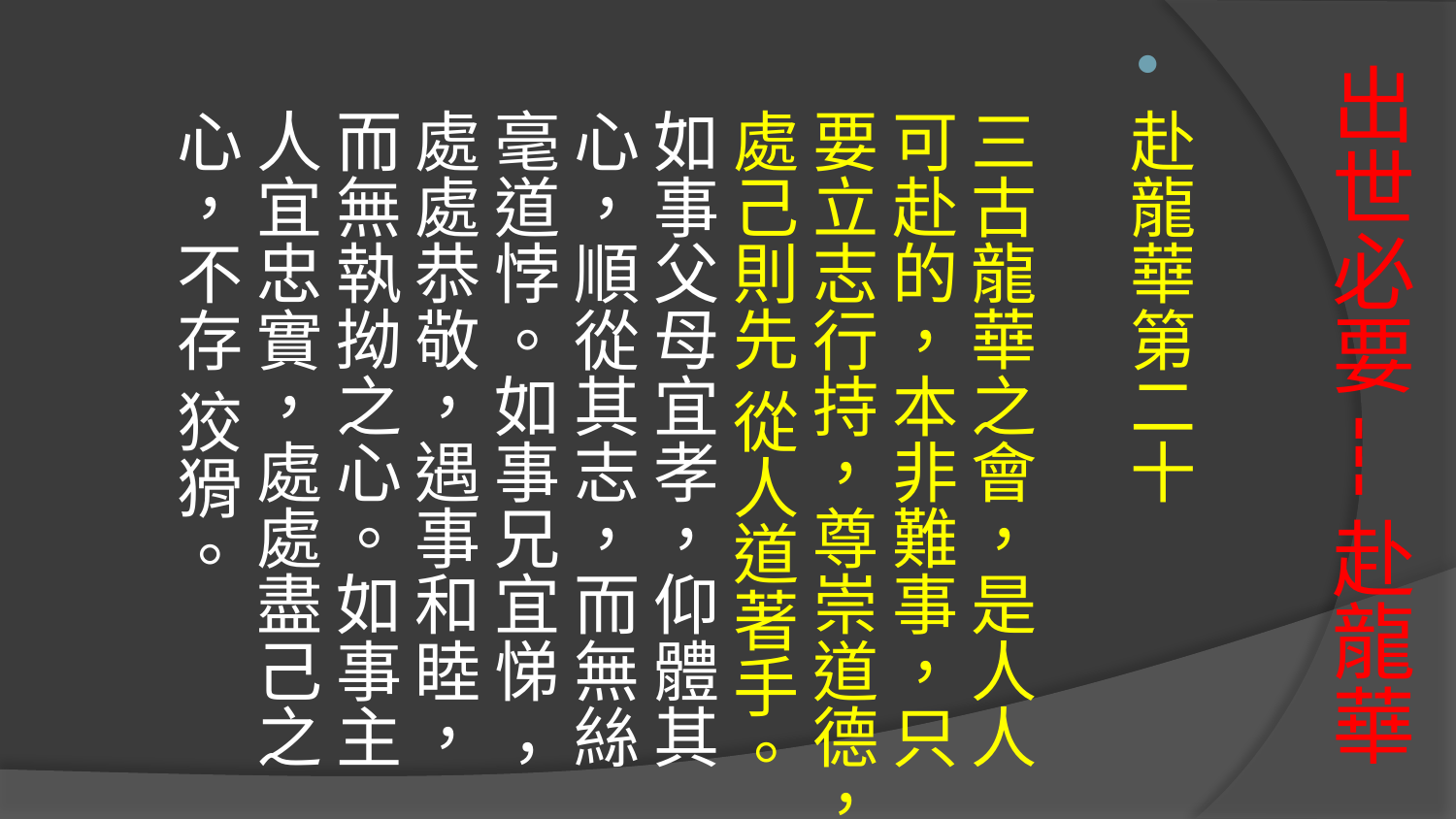

赴龍華第二十
三古龍華之會，是人人可赴的，本非難事，只要立志行持，尊崇道德，處己則先 從人道著手。如事父母宜孝，仰體其心，順從其志，而無絲毫道悖。如事兄宜悌 ，處處恭敬，遇事和睦，而無執拗之心。如事主人宜忠實，處處盡己之心，不存 狡猾。
# 出世必要---赴龍華